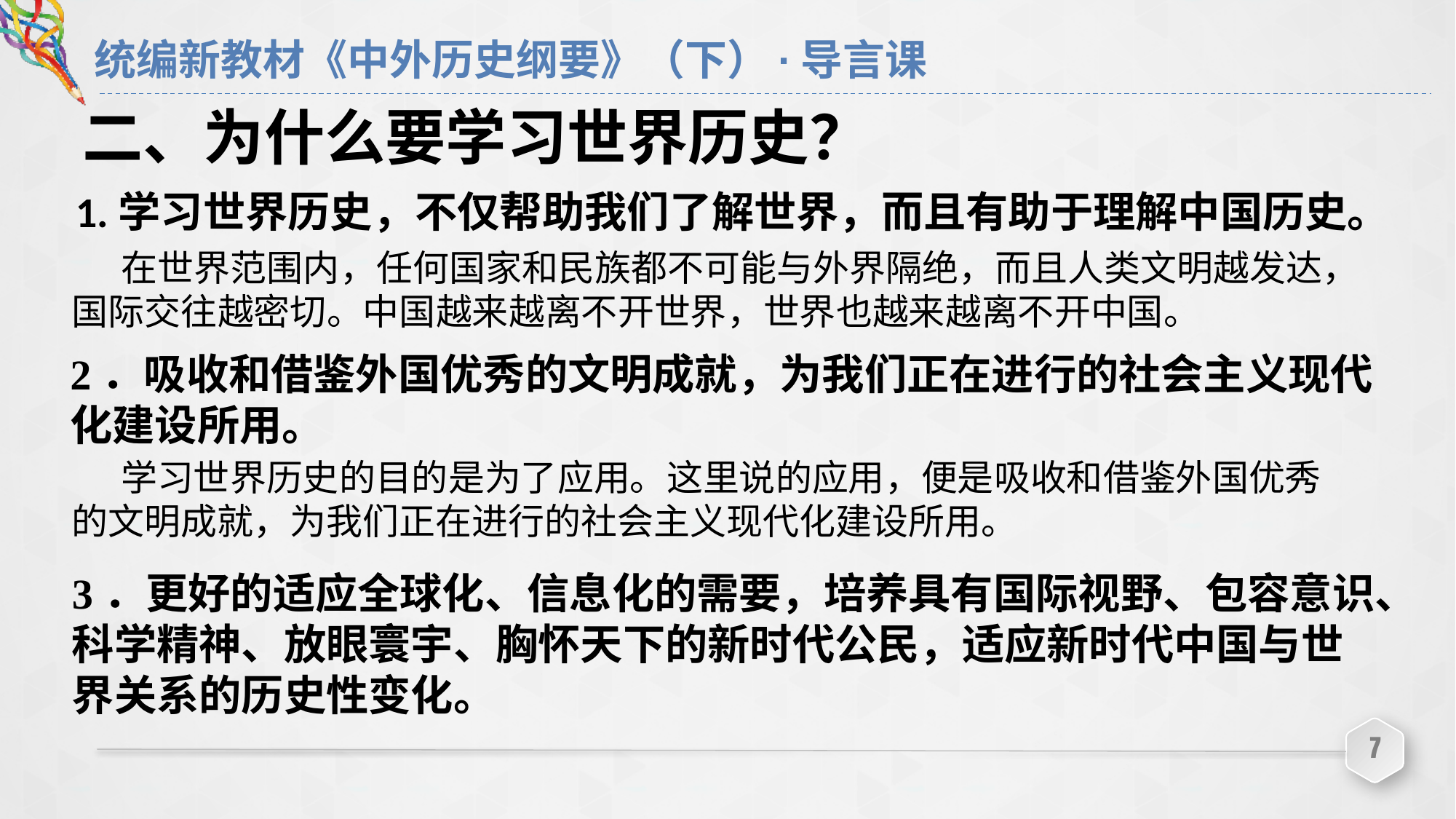

# 统编新教材《中外历史纲要》（下）·导言课
二、为什么要学习世界历史？
1.学习世界历史，不仅帮助我们了解世界，而且有助于理解中国历史。
    在世界范围内，任何国家和民族都不可能与外界隔绝，而且人类文明越发达，国际交往越密切。中国越来越离不开世界，世界也越来越离不开中国。
2．吸收和借鉴外国优秀的文明成就，为我们正在进行的社会主义现代化建设所用。
    学习世界历史的目的是为了应用。这里说的应用，便是吸收和借鉴外国优秀的文明成就，为我们正在进行的社会主义现代化建设所用。
3．更好的适应全球化、信息化的需要，培养具有国际视野、包容意识、科学精神、放眼寰宇、胸怀天下的新时代公民，适应新时代中国与世界关系的历史性变化。
7